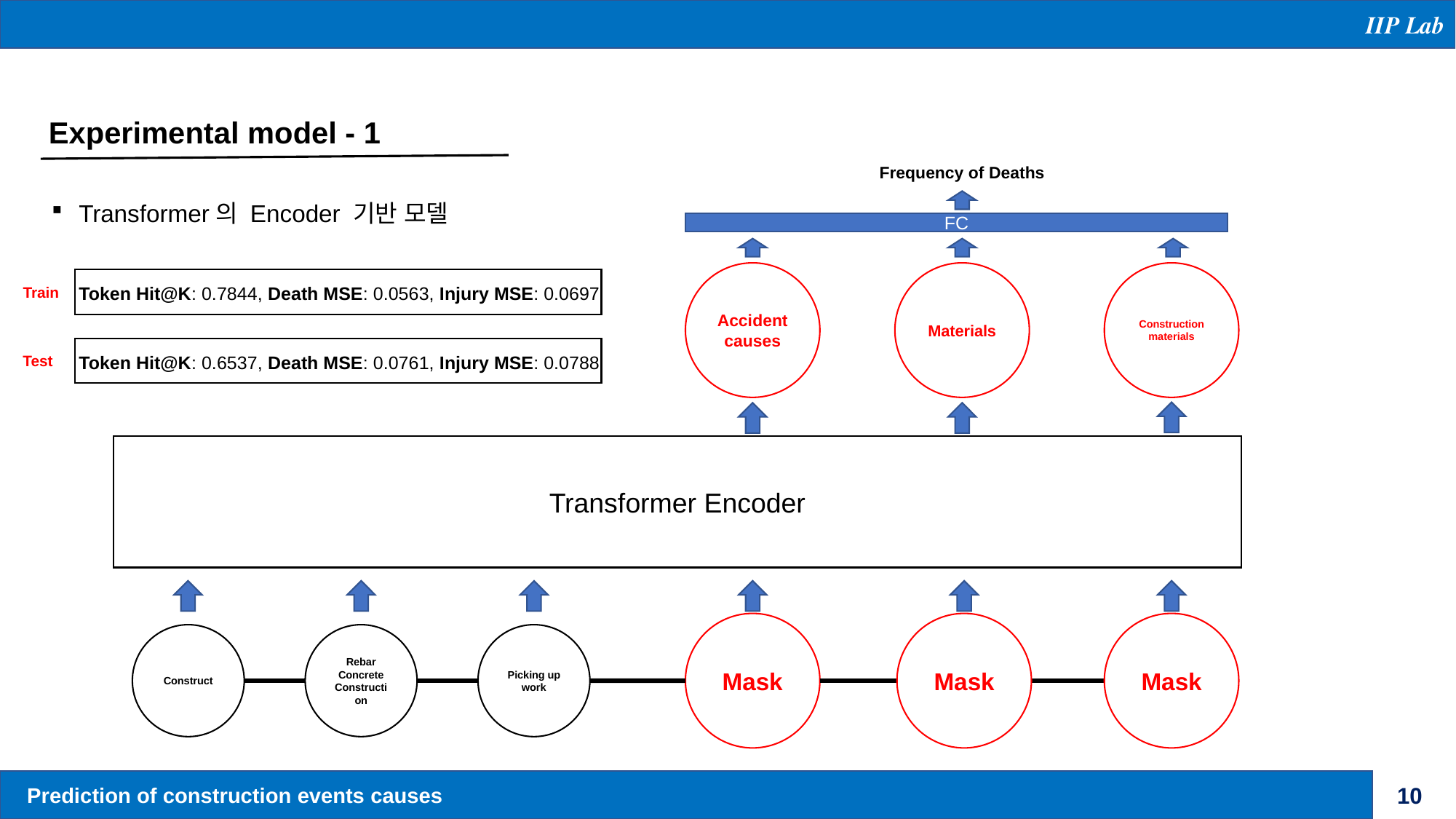

IIP Lab
Experimental model - 1
Frequency of Deaths

Transformer의 Encoder 기반 모델

Token Hit@K: 0.7844, Death MSE: 0.0563, Injury MSE: 0.0697

Token Hit@K: 0.6537, Death MSE: 0.0761, Injury MSE: 0.0788
FC
Accident
causes
Materials
Construction
materials

Train

Test

Transformer Encoder
Mask
Mask
Mask
Construct
Rebar
Concrete
Construction
Picking up work
Prediction of construction events causes